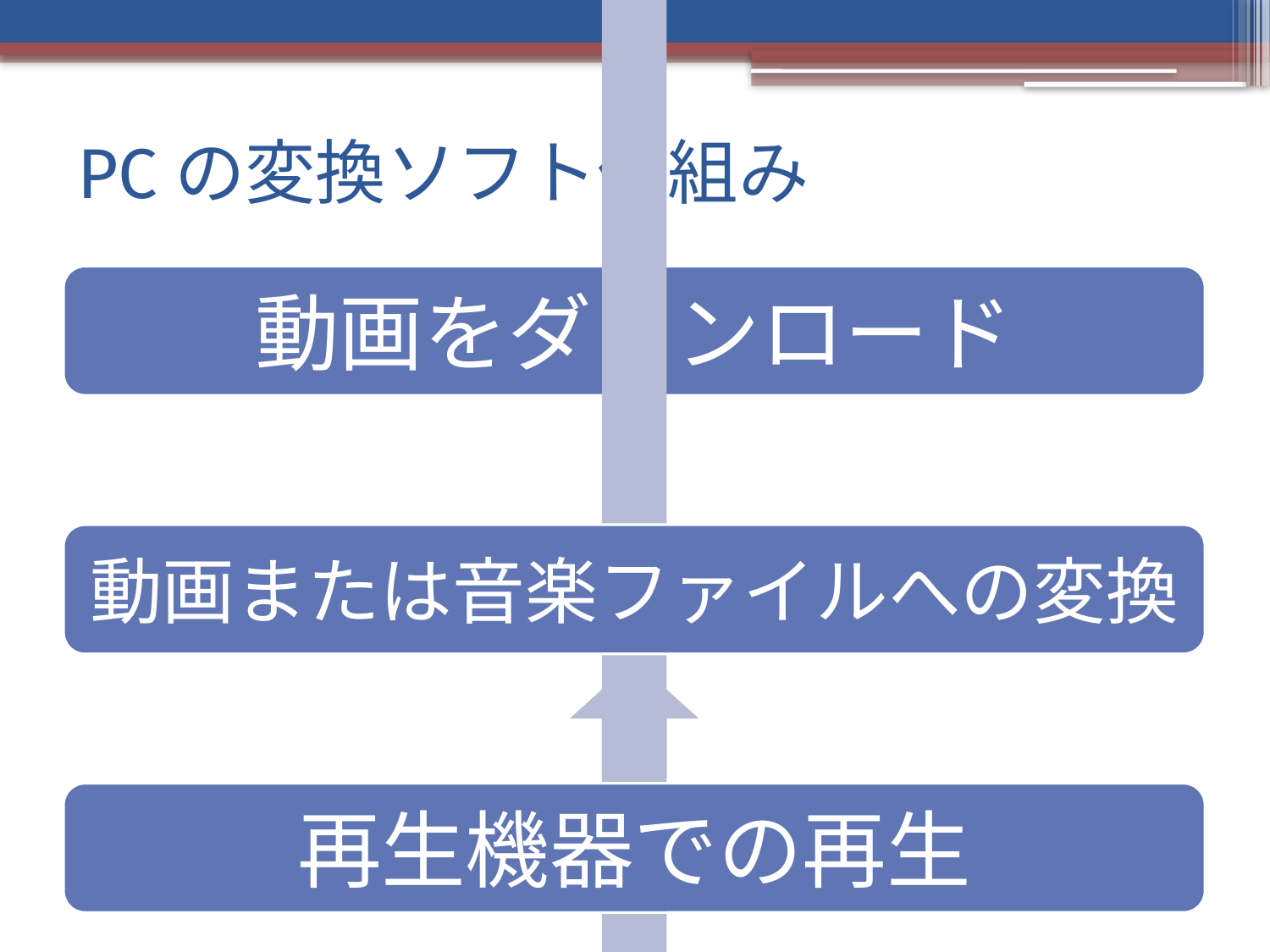

# PCの変換ソフト仕組み
動画をダウンロード
動画または音楽ファイルへの変換
再生機器での再生